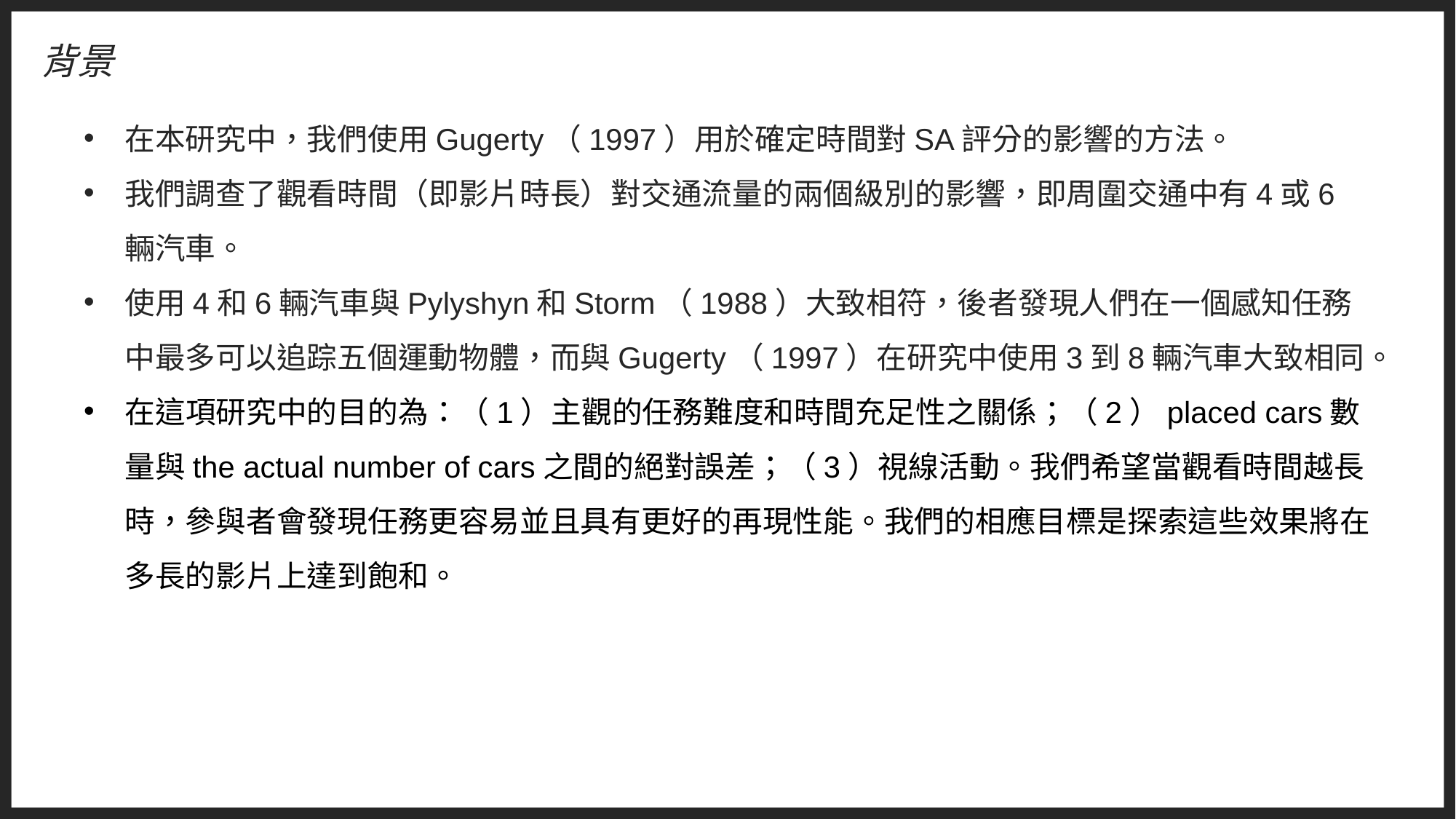

背景
在本研究中，我們使用Gugerty（1997）用於確定時間對SA評分的影響的方法。
我們調查了觀看時間（即影片時長）對交通流量的兩個級別的影響，即周圍交通中有4或6輛汽車。
使用4和6輛汽車與Pylyshyn和Storm（1988）大致相符，後者發現人們在一個感知任務中最多可以追踪五個運動物體，而與Gugerty（1997）在研究中使用3到8輛汽車大致相同。
在這項研究中的目的為：（1）主觀的任務難度和時間充足性之關係；（2）placed cars數量與the actual number of cars之間的絕對誤差；（3）視線活動。我們希望當觀看時間越長時，參與者會發現任務更容易並且具有更好的再現性能。我們的相應目標是探索這些效果將在多長的影片上達到飽和。